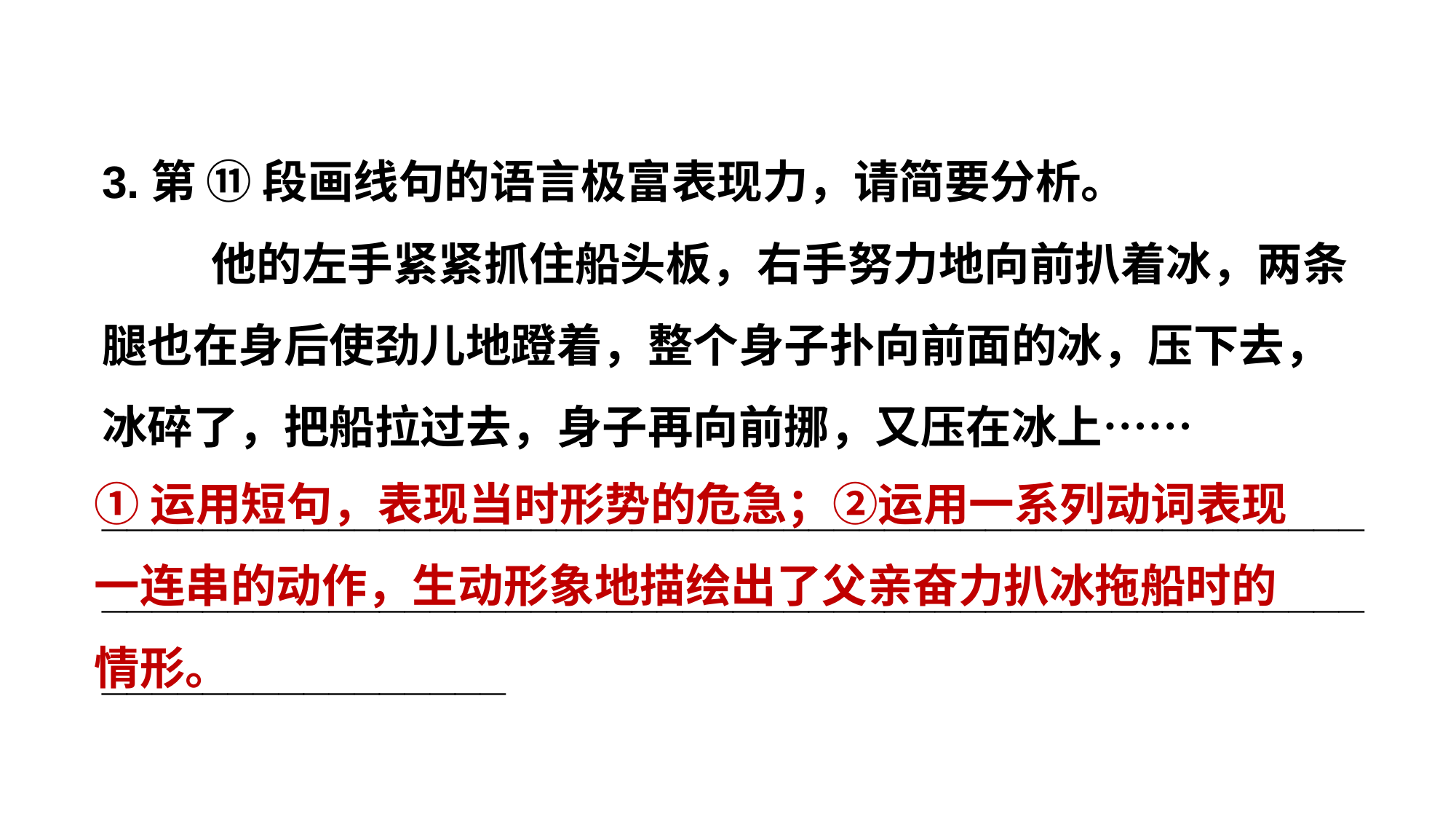

3.第 ⑪ 段画线句的语言极富表现力，请简要分析。
	他的左手紧紧抓住船头板，右手努力地向前扒着冰，两条腿也在身后使劲儿地蹬着，整个身子扑向前面的冰，压下去，冰碎了，把船拉过去，身子再向前挪，又压在冰上……
____________________________________________________________________________________________________________________
①运用短句，表现当时形势的危急；②运用一系列动词表现一连串的动作，生动形象地描绘出了父亲奋力扒冰拖船时的情形。